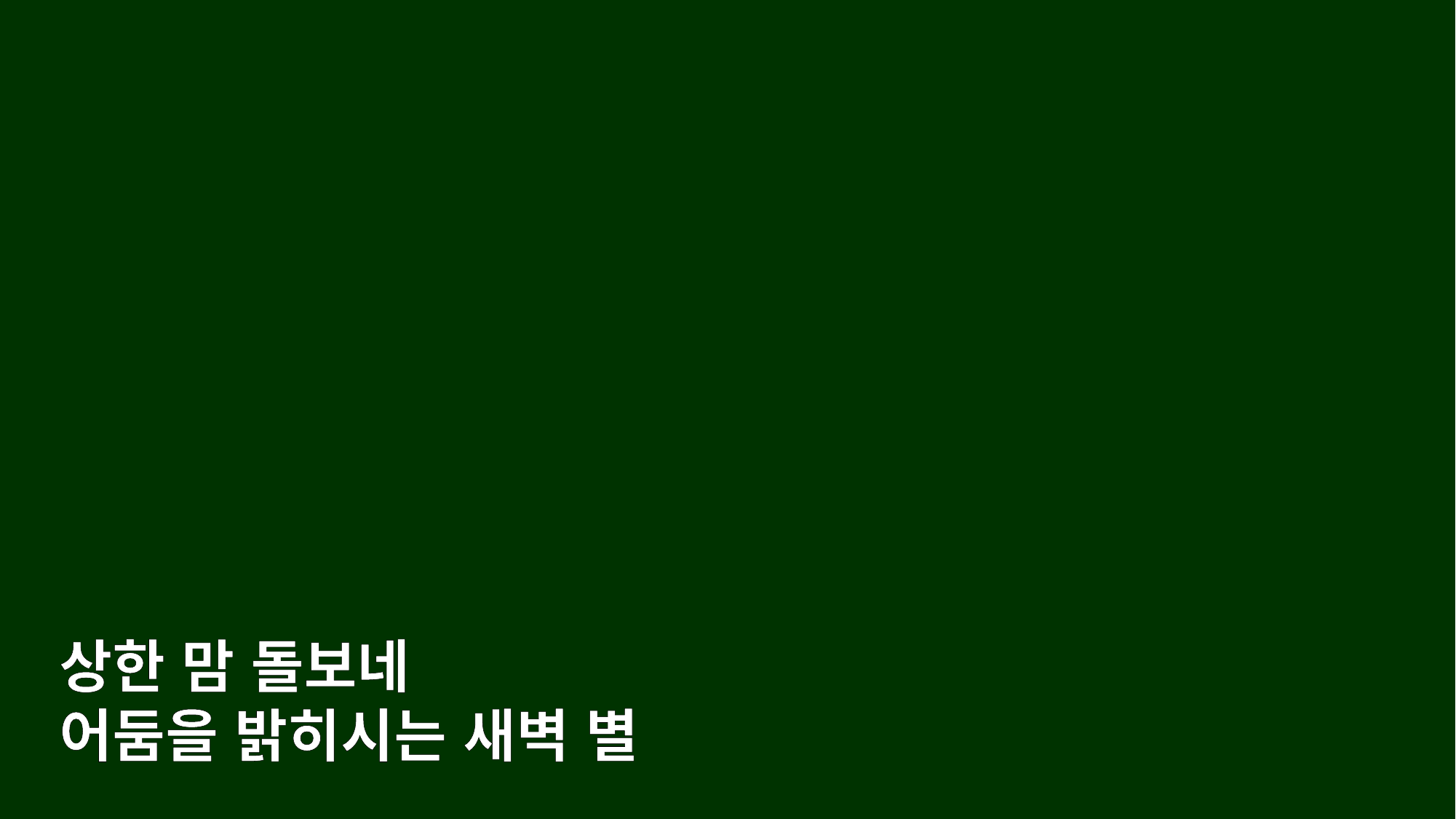

상한 맘 돌보네
어둠을 밝히시는 새벽 별